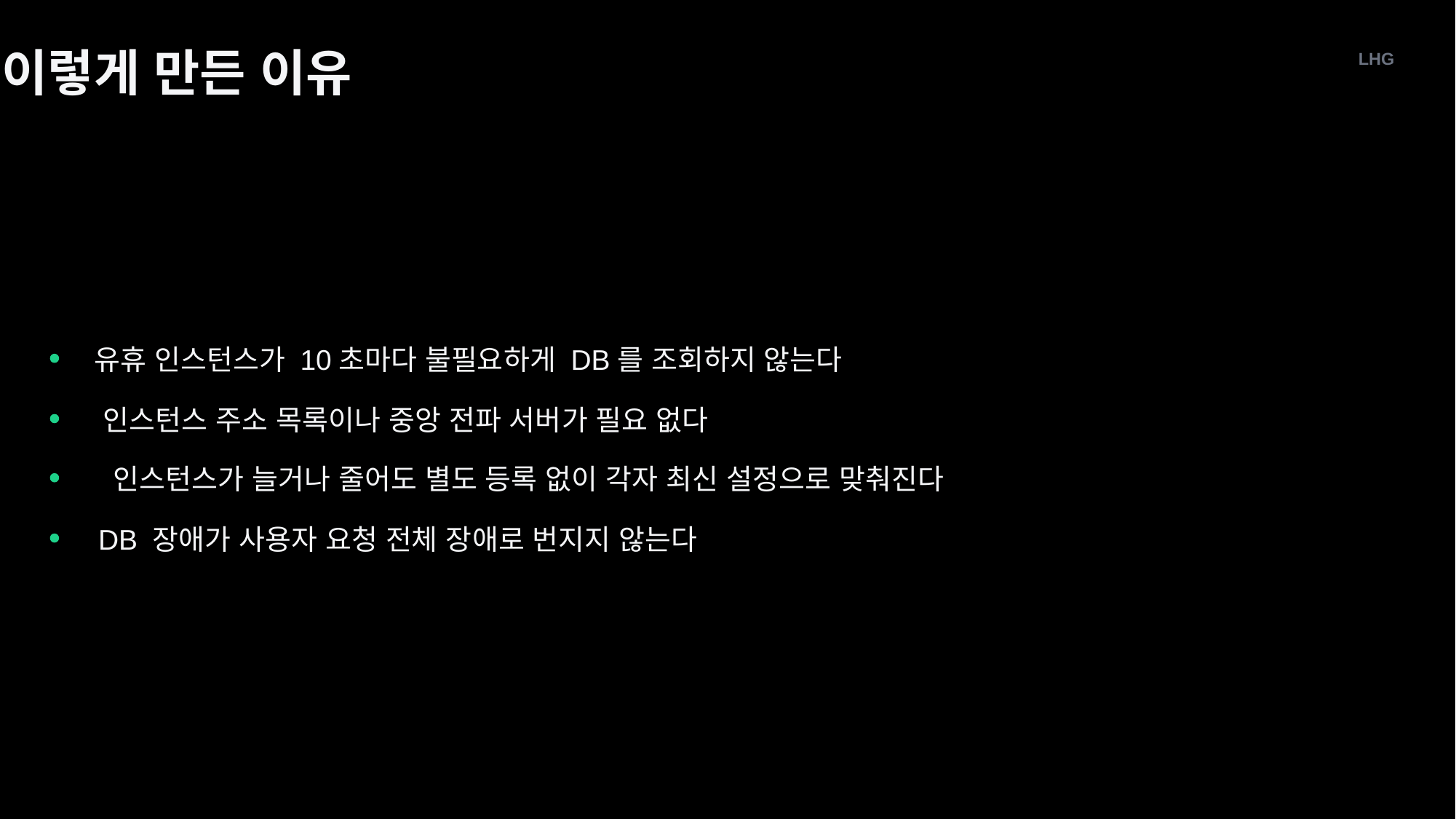

이렇게 만든 이유
LHG
유휴 인스턴스가 10초마다 불필요하게 DB를 조회하지 않는다

인스턴스 주소 목록이나 중앙 전파 서버가 필요 없다

인스턴스가 늘거나 줄어도 별도 등록 없이 각자 최신 설정으로 맞춰진다

DB 장애가 사용자 요청 전체 장애로 번지지 않는다